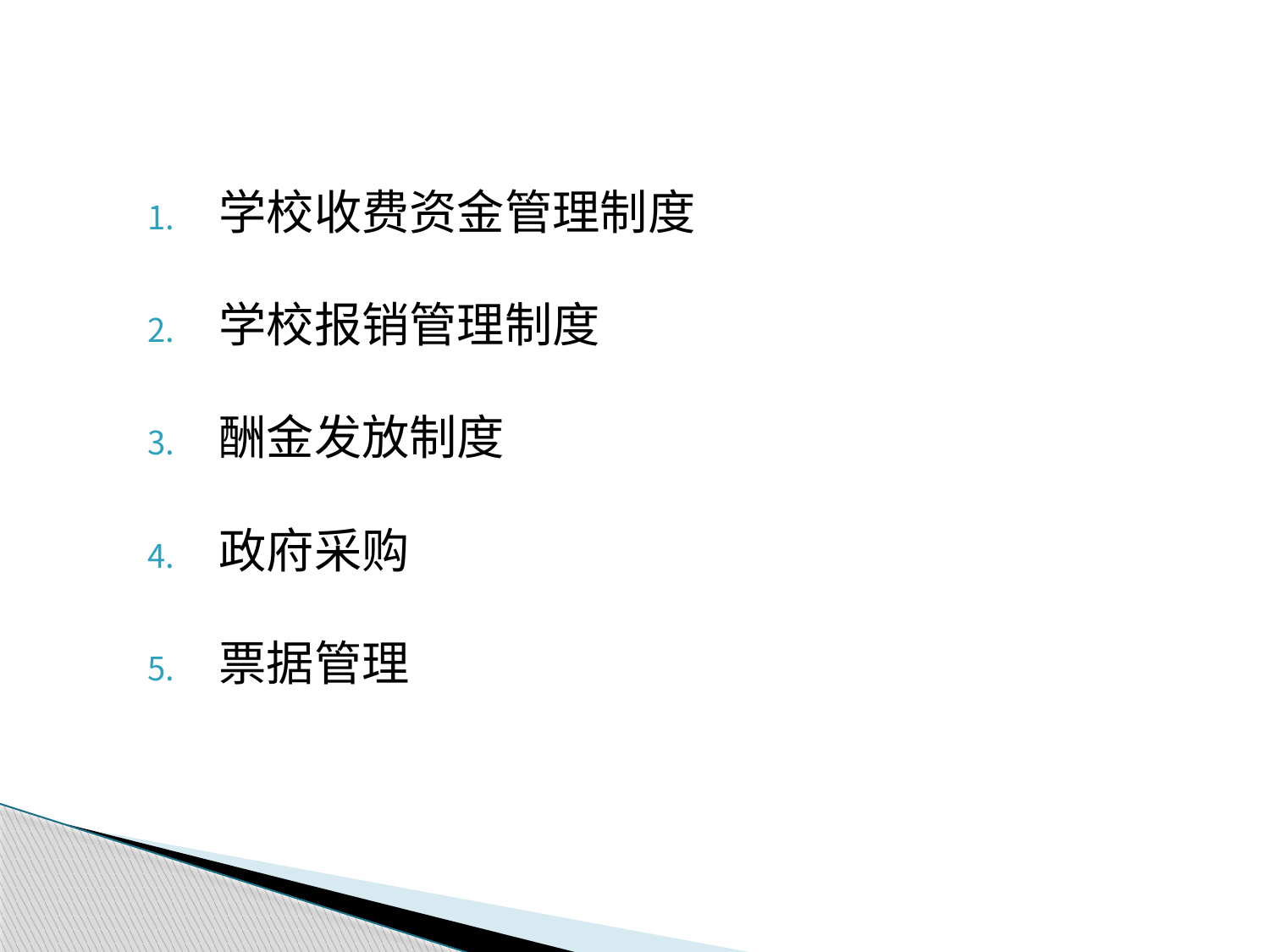

学校收费资金管理制度

学校报销管理制度

酬金发放制度

政府采购

票据管理